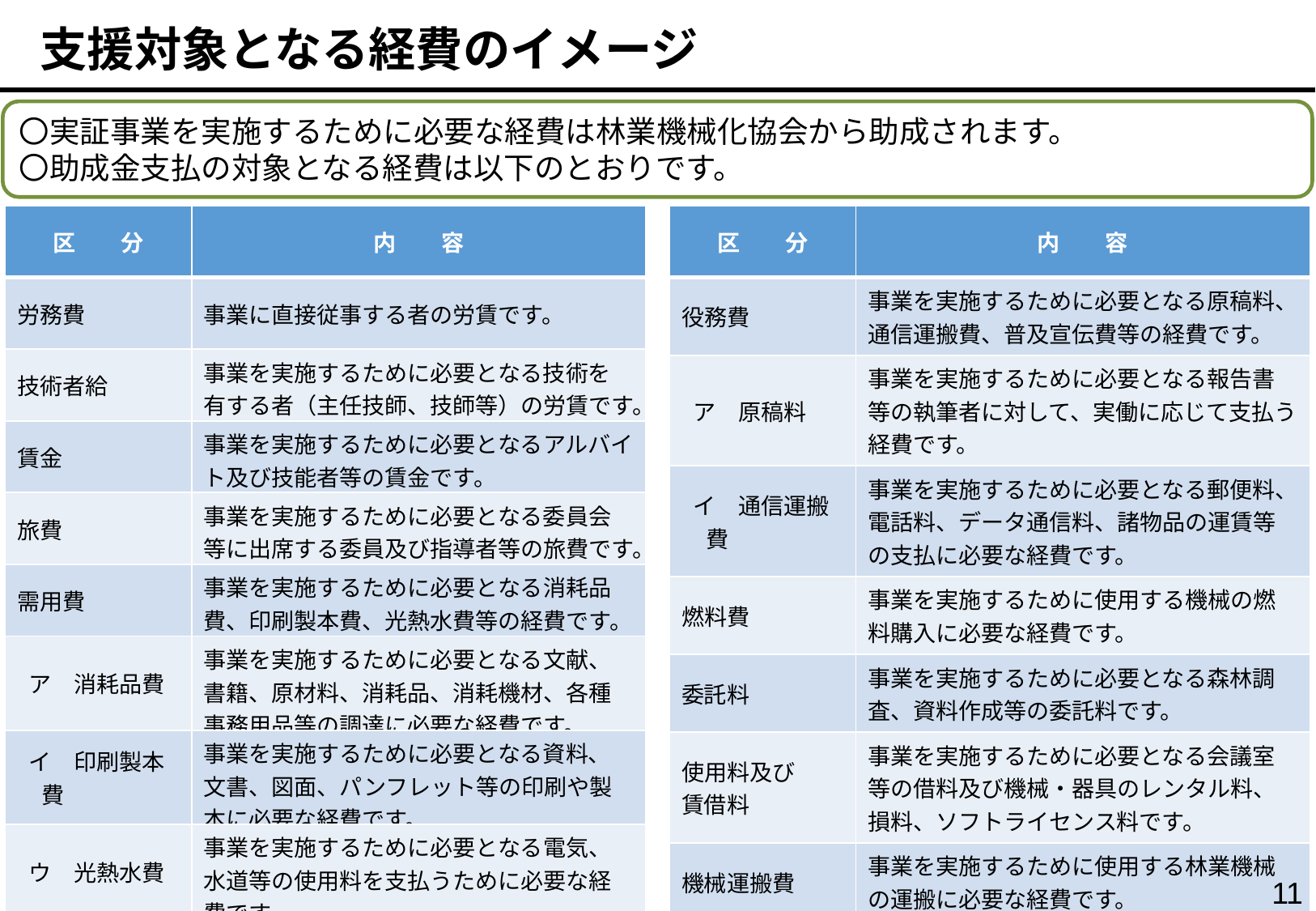

支援対象となる経費のイメージ
〇実証事業を実施するために必要な経費は林業機械化協会から助成されます。
〇助成金支払の対象となる経費は以下のとおりです。
| 区　　分 | 内　　容 |
| --- | --- |
| 労務費 | 事業に直接従事する者の労賃です。 |
| 技術者給 | 事業を実施するために必要となる技術を有する者（主任技師、技師等）の労賃です。 |
| 賃金 | 事業を実施するために必要となるアルバイト及び技能者等の賃金です。 |
| 旅費 | 事業を実施するために必要となる委員会等に出席する委員及び指導者等の旅費です。 |
| 需用費 | 事業を実施するために必要となる消耗品費、印刷製本費、光熱水費等の経費です。 |
| ア　消耗品費 | 事業を実施するために必要となる文献、書籍、原材料、消耗品、消耗機材、各種事務用品等の調達に必要な経費です。 |
| イ　印刷製本費 | 事業を実施するために必要となる資料、文書、図面、パンフレット等の印刷や製本に必要な経費です。 |
| ウ　光熱水費 | 事業を実施するために必要となる電気、水道等の使用料を支払うために必要な経費です。 |
| 区　　分 | 内　　容 |
| --- | --- |
| 役務費 | 事業を実施するために必要となる原稿料、通信運搬費、普及宣伝費等の経費です。 |
| ア　原稿料 | 事業を実施するために必要となる報告書等の執筆者に対して、実働に応じて支払う経費です。 |
| イ　通信運搬費 | 事業を実施するために必要となる郵便料、電話料、データ通信料、諸物品の運賃等の支払に必要な経費です。 |
| 燃料費 | 事業を実施するために使用する機械の燃料購入に必要な経費です。 |
| 委託料 | 事業を実施するために必要となる森林調査、資料作成等の委託料です。 |
| 使用料及び 賃借料 | 事業を実施するために必要となる会議室等の借料及び機械・器具のレンタル料、損料、ソフトライセンス料です。 |
| 機械運搬費 | 事業を実施するために使用する林業機械の運搬に必要な経費です。 |
| 資材・器具費 | 事業を実施するために必要な苗木、獣害防護柵等の購入に必要な経費です。 |
11